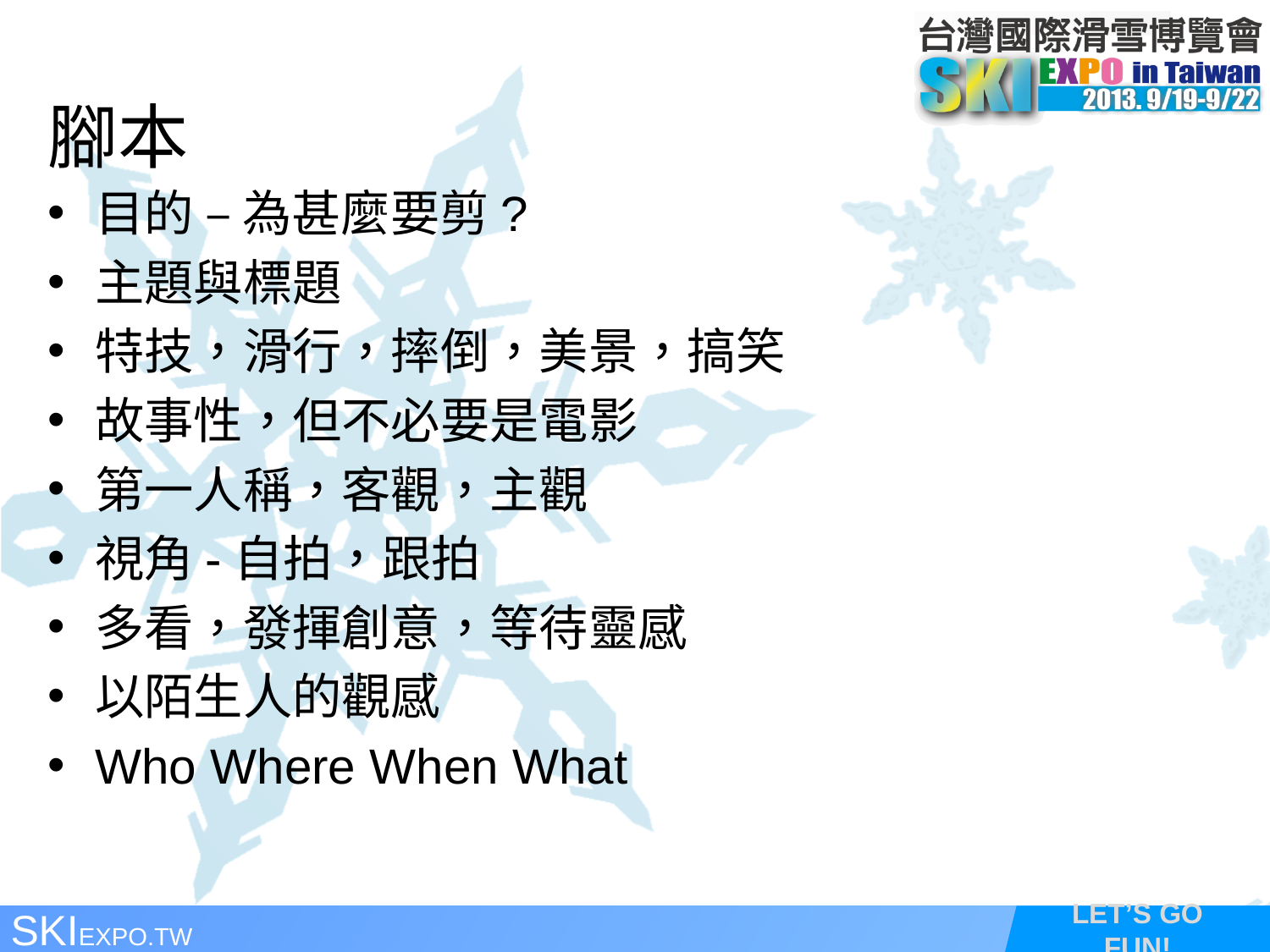

# 腳本
目的 – 為甚麼要剪?
主題與標題
特技，滑行，摔倒，美景，搞笑
故事性，但不必要是電影
第一人稱，客觀，主觀
視角-自拍，跟拍
多看，發揮創意，等待靈感
以陌生人的觀感
Who Where When What